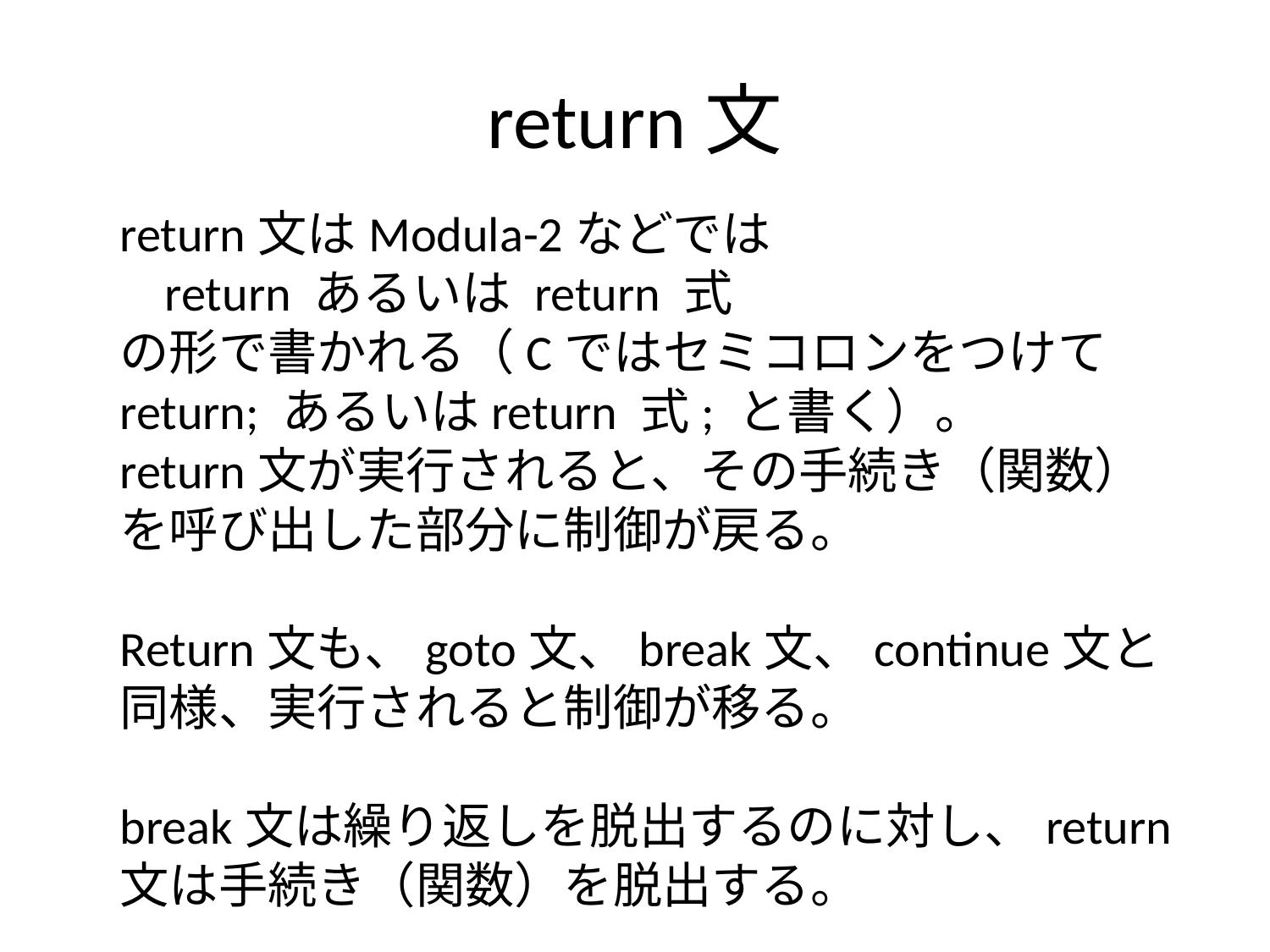

# return文
return文はModula-2などでは
    return あるいは return 式
の形で書かれる（Cではセミコロンをつけてreturn; あるいはreturn 式; と書く）。
return文が実行されると、その手続き（関数）を呼び出した部分に制御が戻る。

Return文も、goto文、break文、continue文と同様、実行されると制御が移る。

break文は繰り返しを脱出するのに対し、return文は手続き（関数）を脱出する。